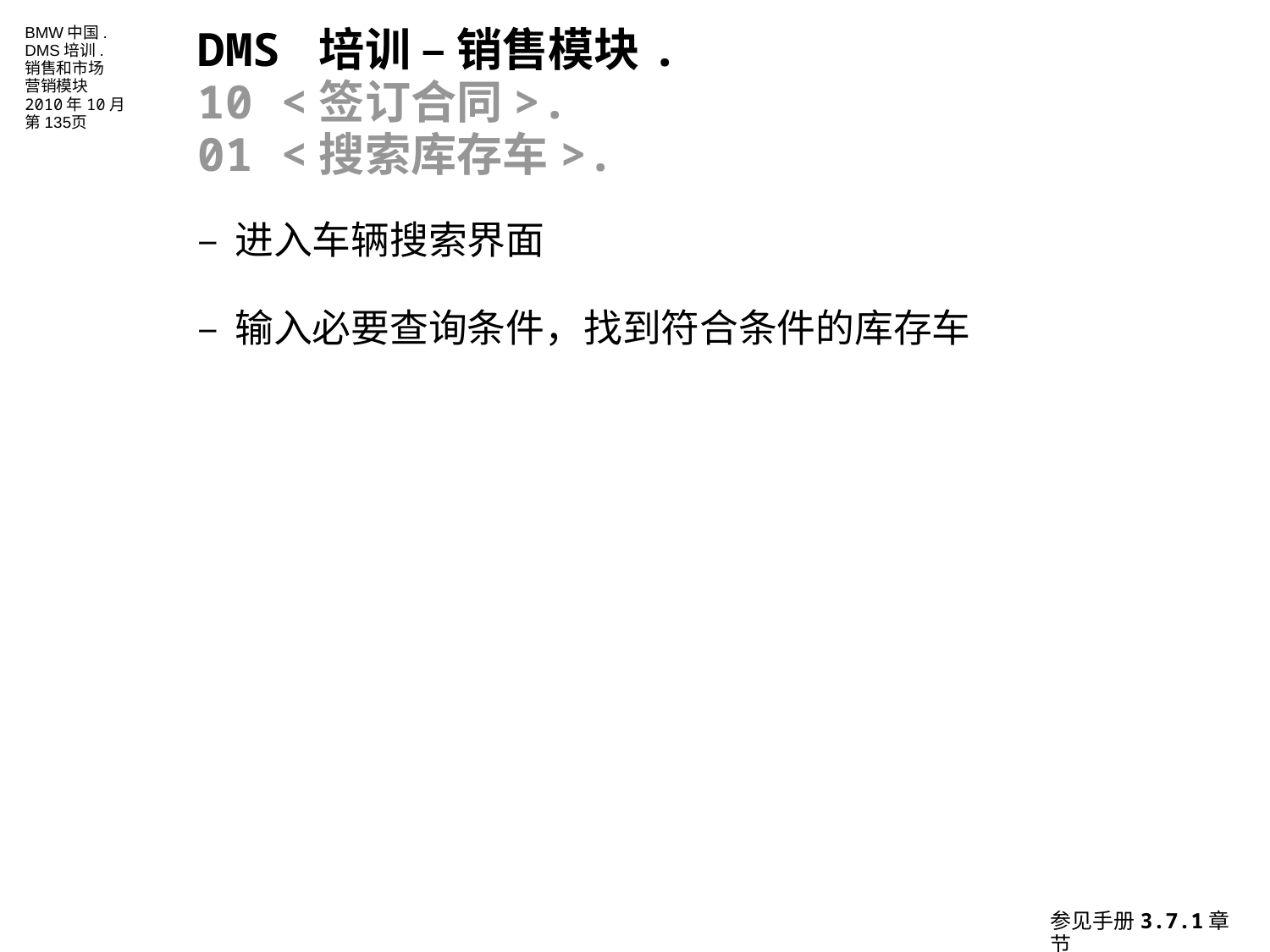

DMS 培训 – 销售模块.
10 <签订合同>.
01 <搜索库存车>.
–	进入车辆搜索界面

–	输入必要查询条件，找到符合条件的库存车

参见手册3.7.1章节